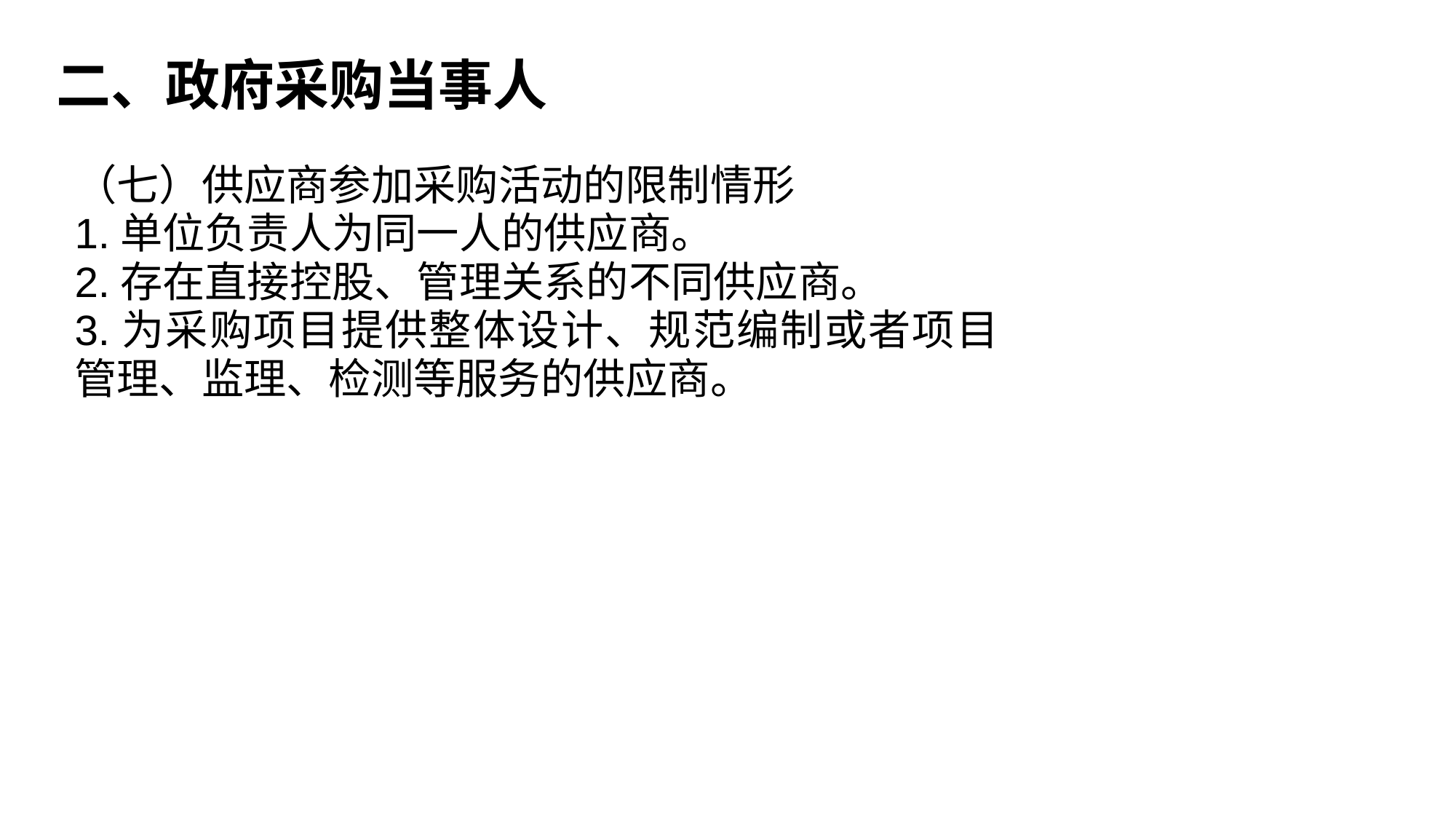

二、政府采购当事人
（七）供应商参加采购活动的限制情形
1.单位负责人为同一人的供应商。
2.存在直接控股、管理关系的不同供应商。
3.为采购项目提供整体设计、规范编制或者项目管理、监理、检测等服务的供应商。